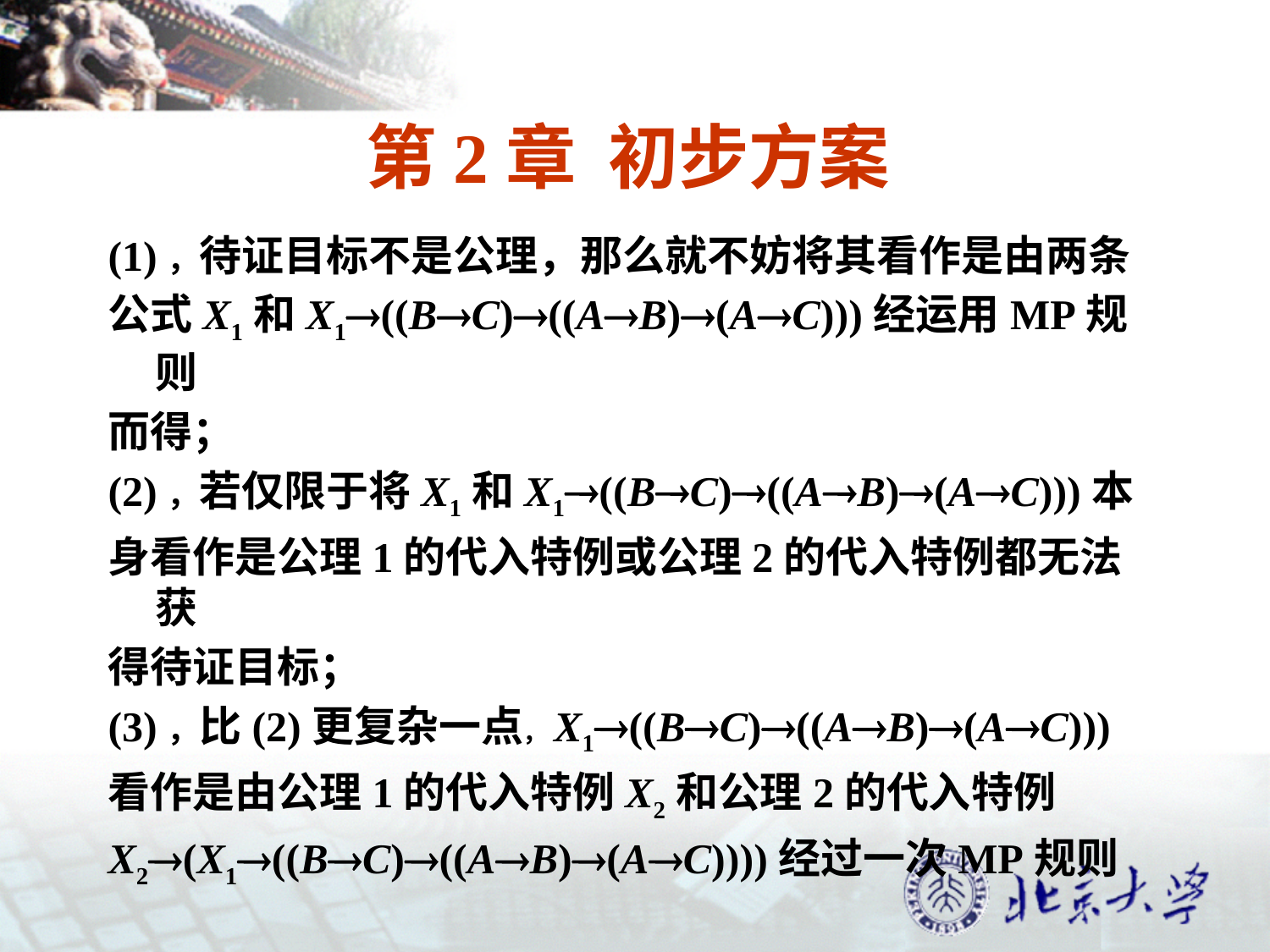

# 第2章  初步方案
(1)，待证目标不是公理，那么就不妨将其看作是由两条
公式X1和X1→((B→C)→((A→B)→(A→C)))经运用MP规则
而得；
(2)，若仅限于将X1和X1→((B→C)→((A→B)→(A→C)))本
身看作是公理1的代入特例或公理2的代入特例都无法获
得待证目标；
(3)，比(2)更复杂一点，X1→((B→C)→((A→B)→(A→C)))
看作是由公理1的代入特例X2和公理2的代入特例
X2→(X1→((B→C)→((A→B)→(A→C))))经过一次MP规则